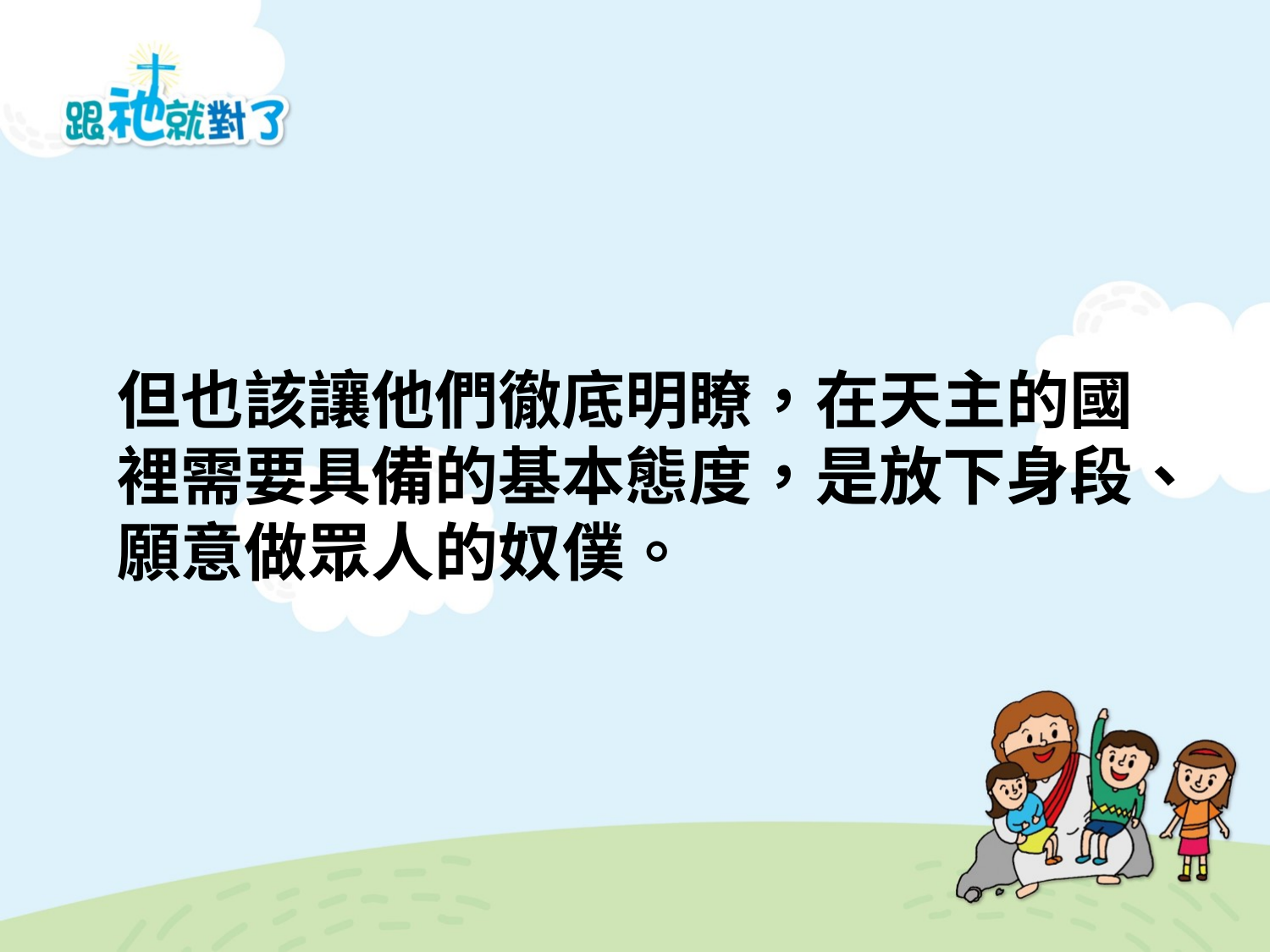

但也該讓他們徹底明瞭，在天主的國裡需要具備的基本態度，是放下身段、願意做眾人的奴僕。